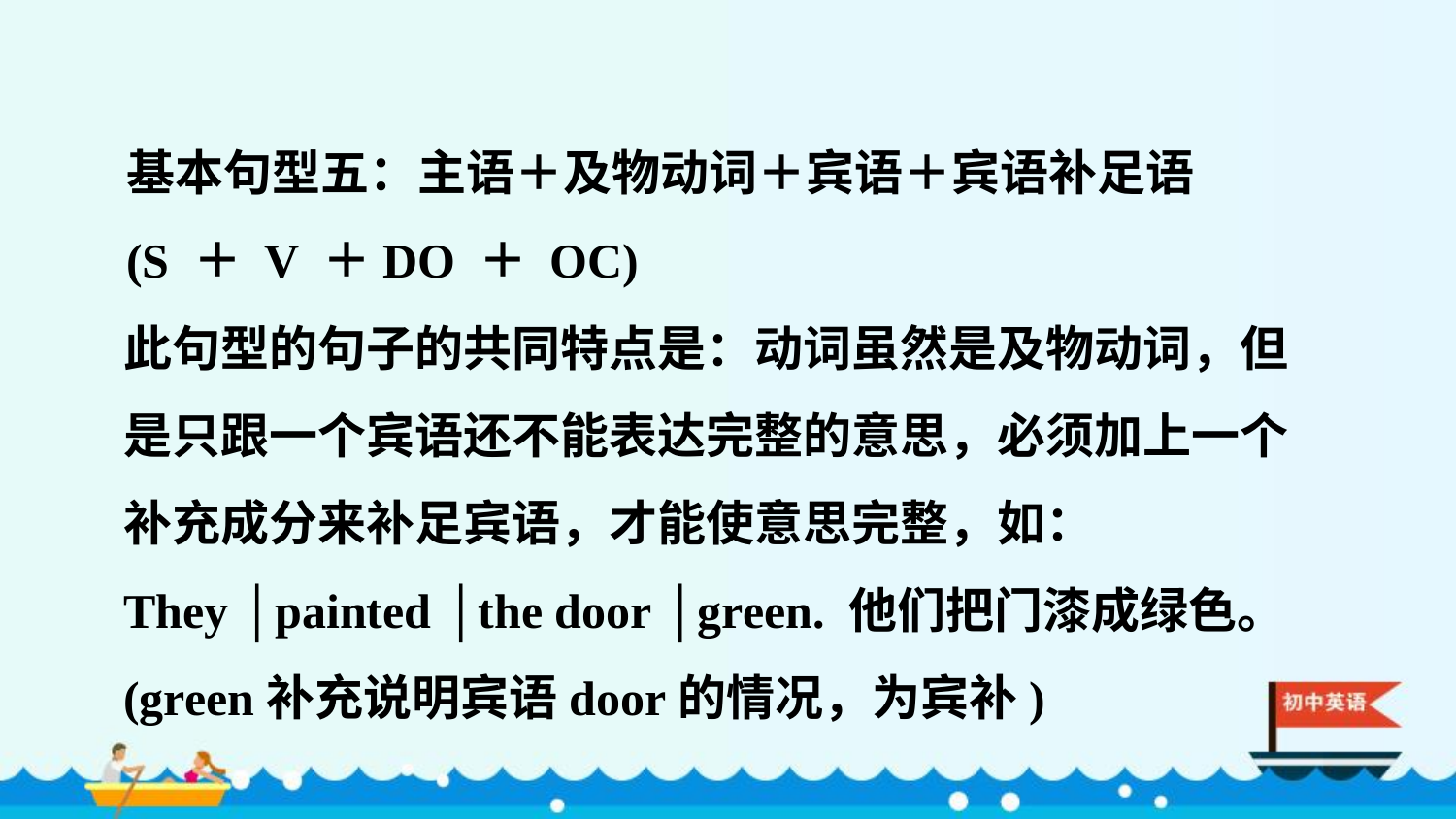

基本句型五：主语＋及物动词＋宾语＋宾语补足语
(S ＋ V ＋DO ＋ OC)
此句型的句子的共同特点是：动词虽然是及物动词，但是只跟一个宾语还不能表达完整的意思，必须加上一个补充成分来补足宾语，才能使意思完整，如：
They │painted │the door │green. 他们把门漆成绿色。
(green补充说明宾语door的情况，为宾补)